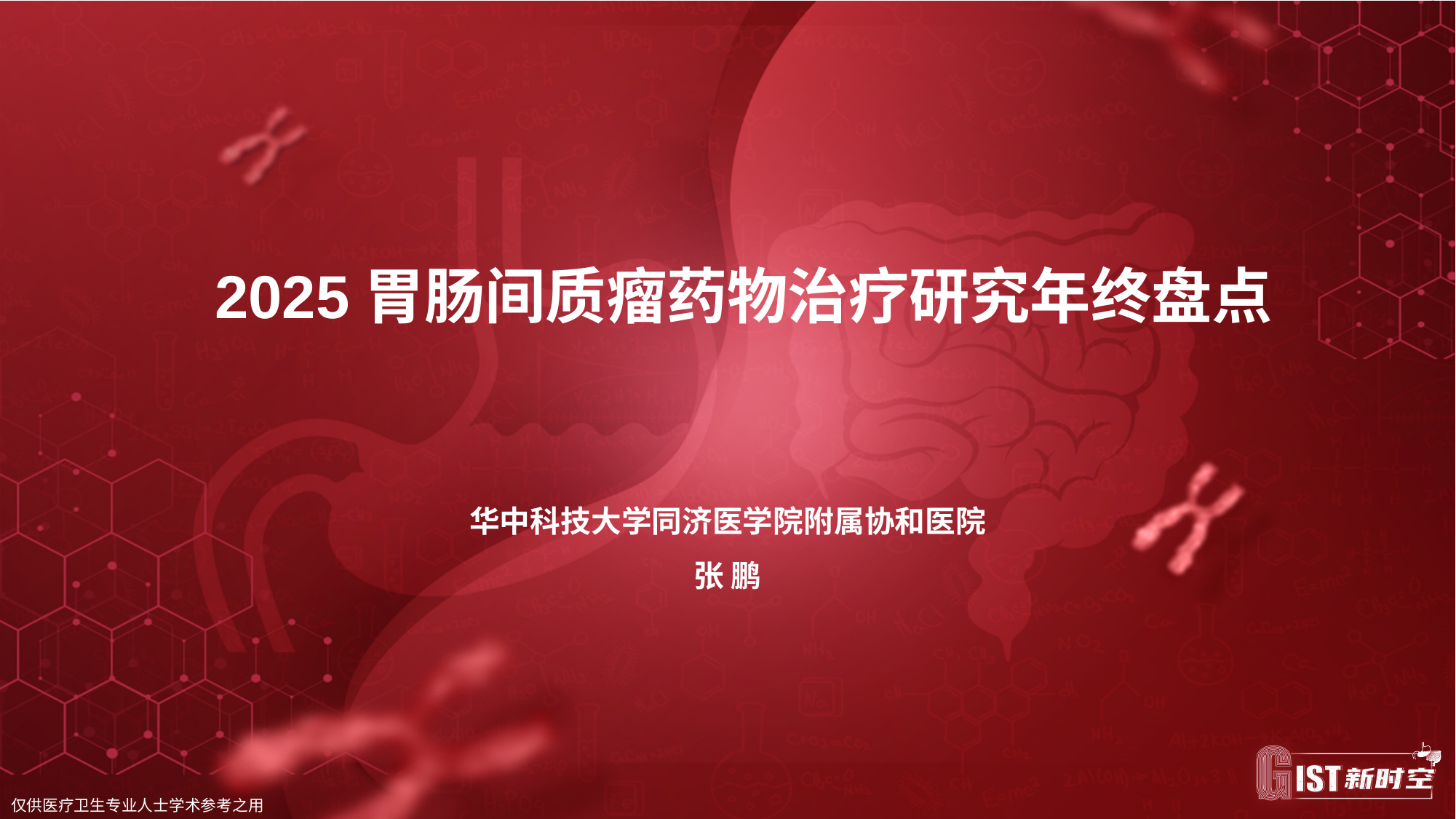

2025胃肠间质瘤药物治疗研究年终盘点
华中科技大学同济医学院附属协和医院
张 鹏